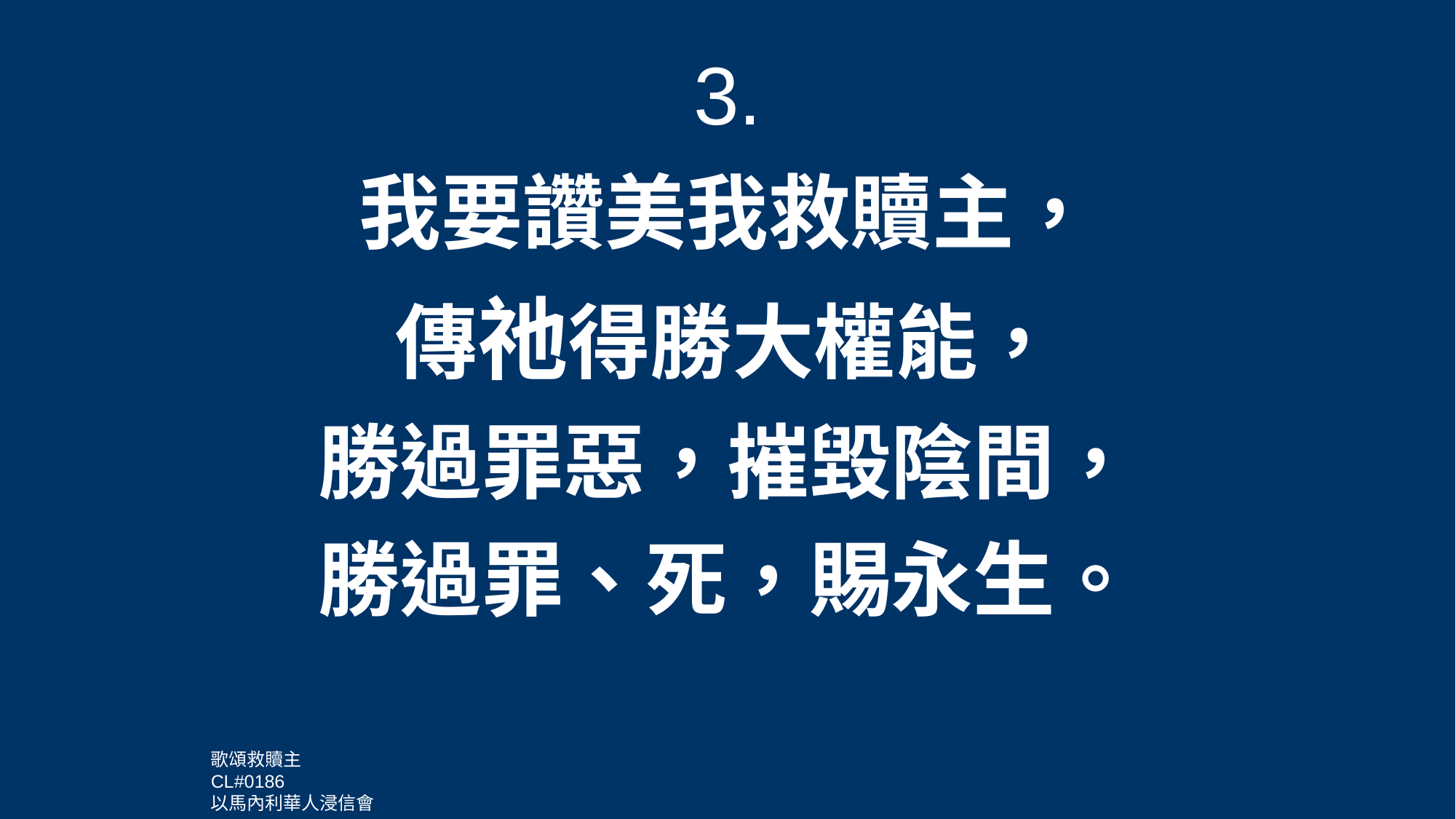

3.
我要讚美我救贖主，
傳祂得勝大權能，
勝過罪惡，摧毀陰間，
勝過罪、死，賜永生。
歌頌救贖主
CL#0186
以馬內利華人浸信會